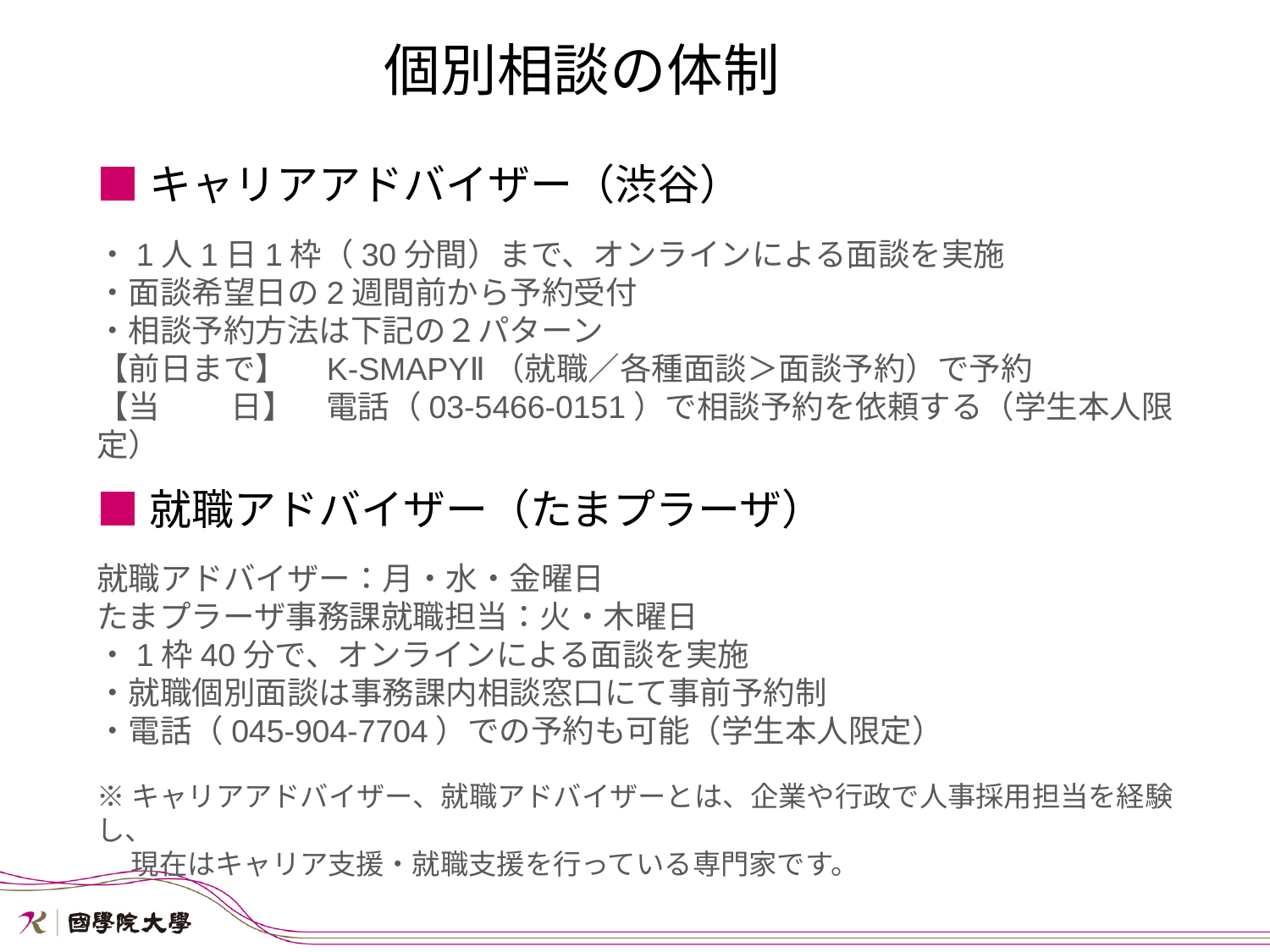

個別相談の体制
■キャリアアドバイザー（渋谷）

・1人1日1枠（30分間）まで、オンラインによる面談を実施
・面談希望日の2週間前から予約受付
・相談予約方法は下記の２パターン
【前日まで】　K-SMAPYⅡ（就職／各種面談＞面談予約）で予約
【当　　 日】　電話（03-5466-0151）で相談予約を依頼する（学生本人限定）
■就職アドバイザー（たまプラーザ）

就職アドバイザー：月・水・金曜日
たまプラーザ事務課就職担当：火・木曜日
・1枠40分で、オンラインによる面談を実施
・就職個別面談は事務課内相談窓口にて事前予約制
・電話（045-904-7704）での予約も可能（学生本人限定）
※キャリアアドバイザー、就職アドバイザーとは、企業や行政で人事採用担当を経験し、
　 現在はキャリア支援・就職支援を行っている専門家です。